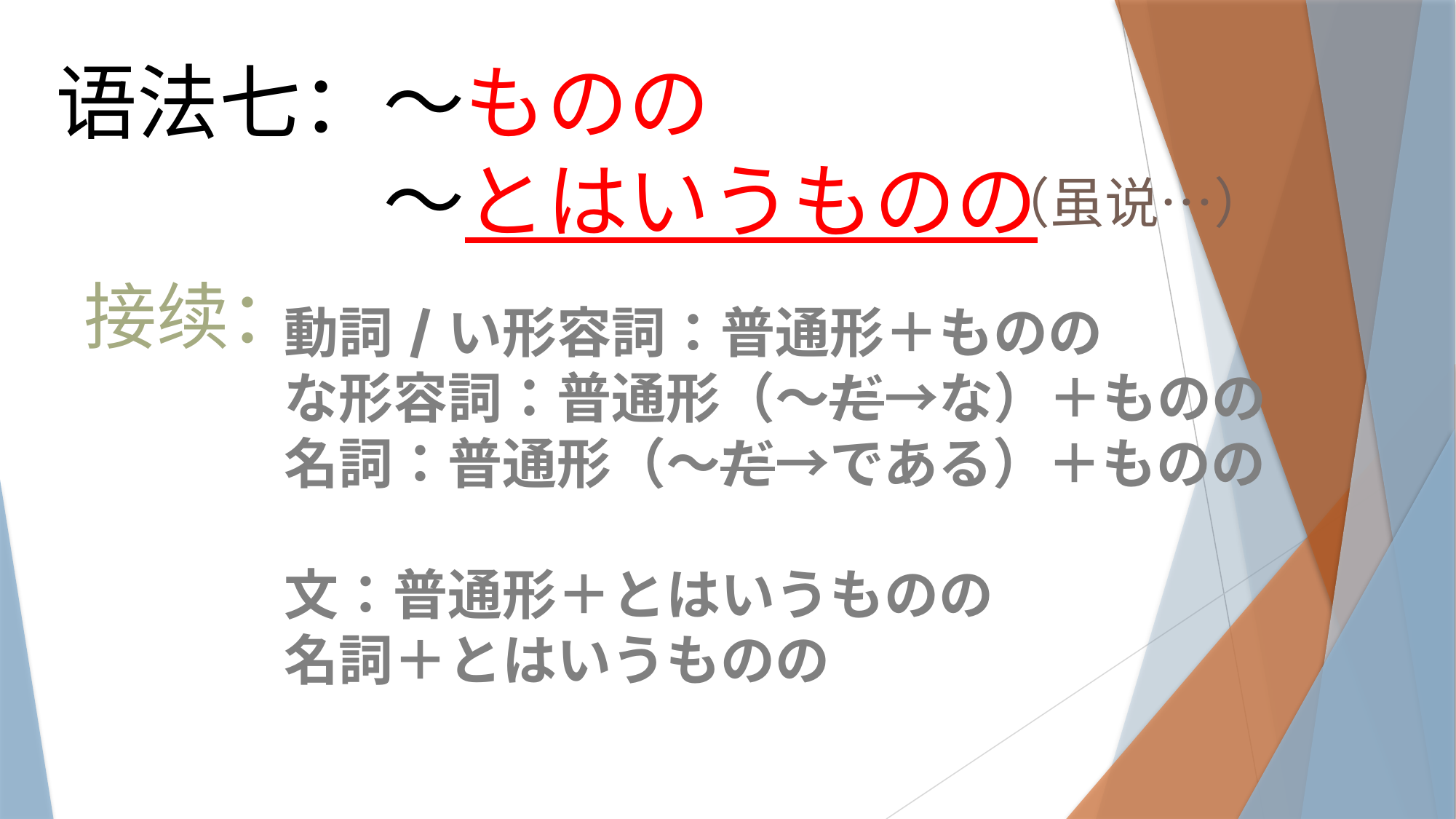

语法七：～ものの
　　　　～とはいうものの
（虽说…）
接续：
動詞/い形容詞：普通形＋ものの
な形容詞：普通形（～だ→な）＋ものの
名詞：普通形（～だ→である）＋ものの

文：普通形＋とはいうものの
名詞＋とはいうものの